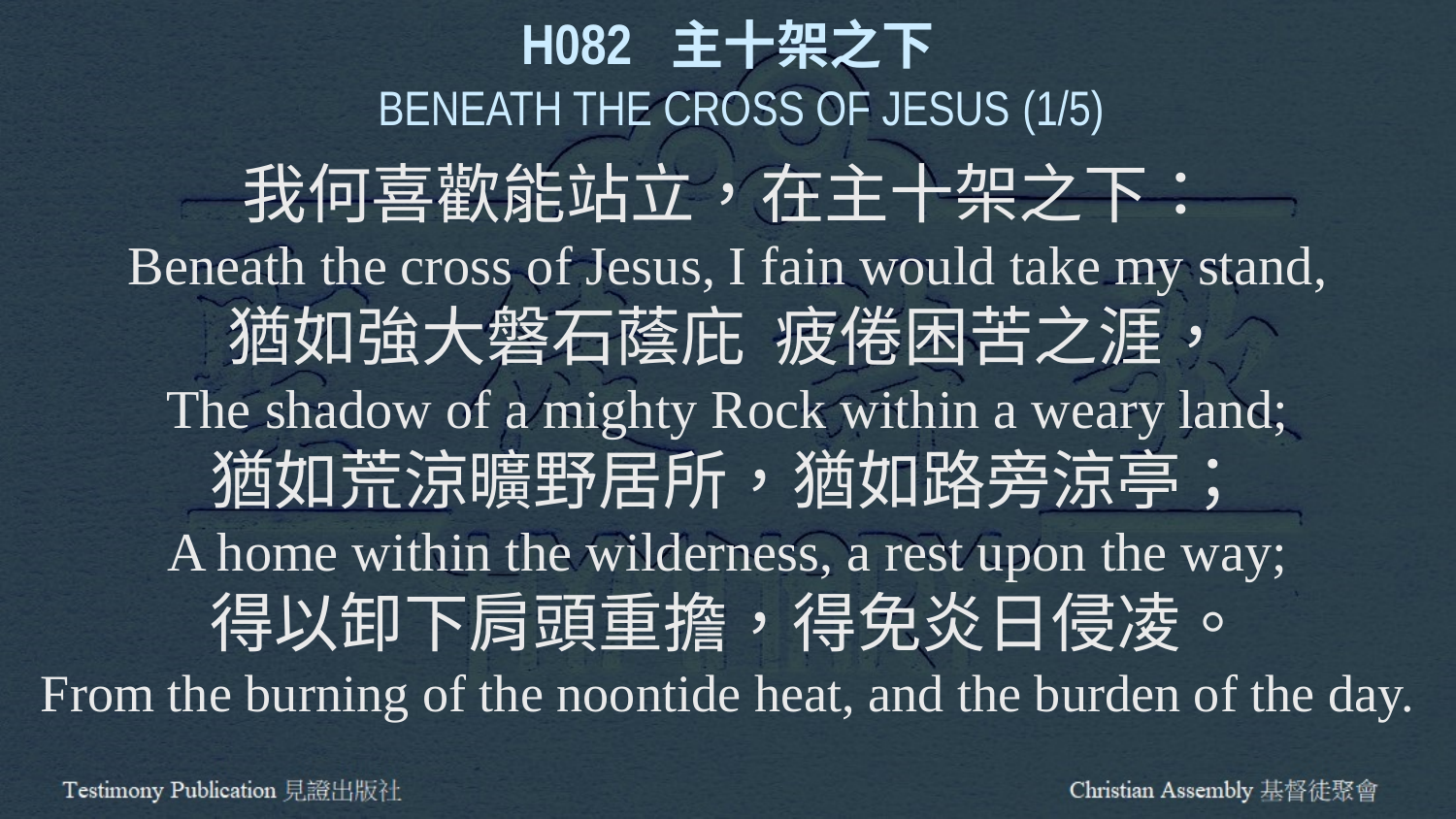

H082  主十架之下
 BENEATH THE CROSS OF JESUS (1/5)
我何喜歡能站立，在主十架之下：
Beneath the cross of Jesus, I fain would take my stand,
猶如強大磐石蔭庇  疲倦困苦之涯，
The shadow of a mighty Rock within a weary land;
猶如荒涼曠野居所，猶如路旁涼亭；
A home within the wilderness, a rest upon the way;
得以卸下肩頭重擔，得免炎日侵凌。
From the burning of the noontide heat, and the burden of the day.